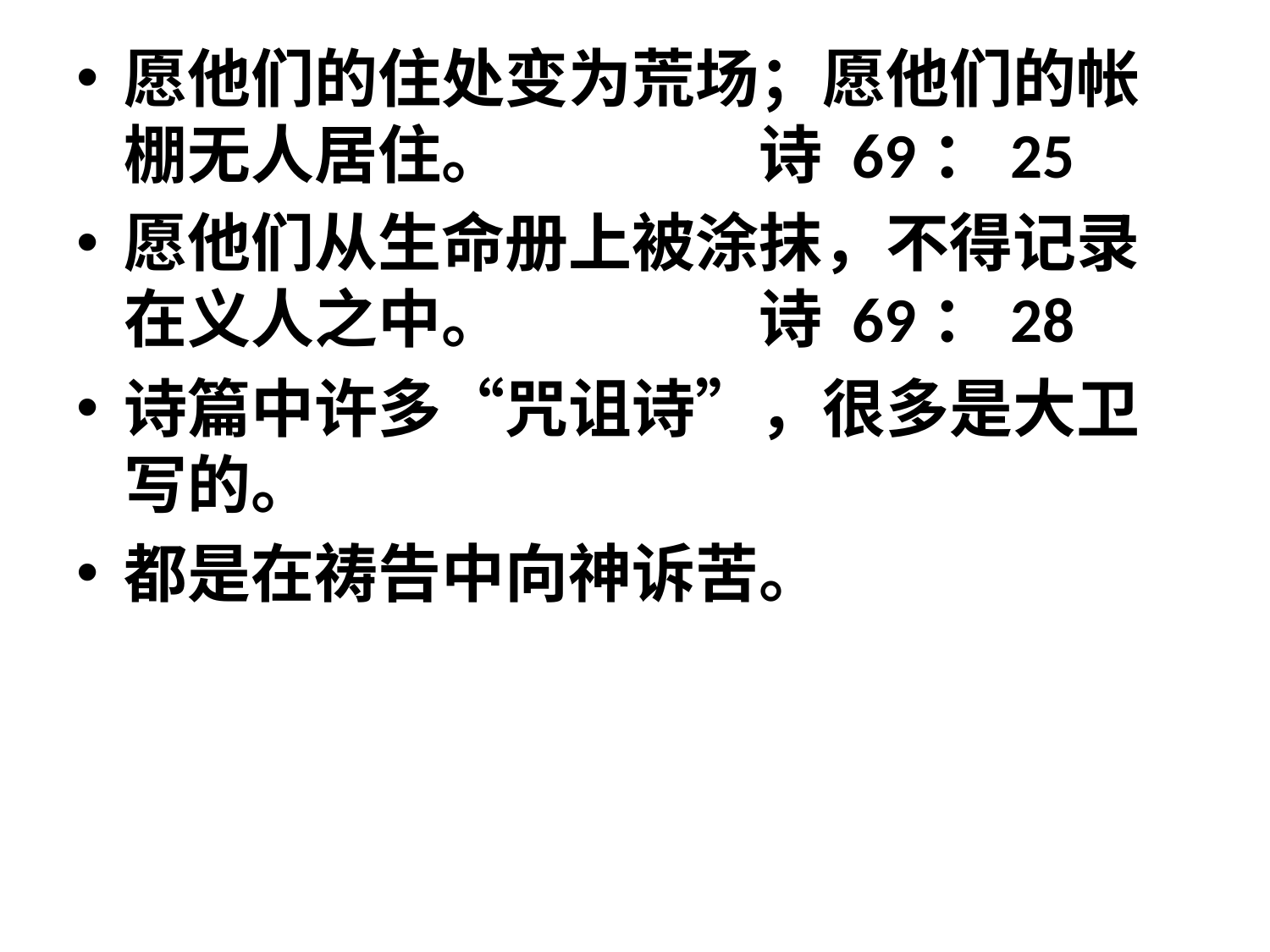

愿他们的住处变为荒场；愿他们的帐棚无人居住。		诗 69：25
愿他们从生命册上被涂抹，不得记录在义人之中。		诗 69：28
诗篇中许多“咒诅诗”，很多是大卫写的。
都是在祷告中向神诉苦。